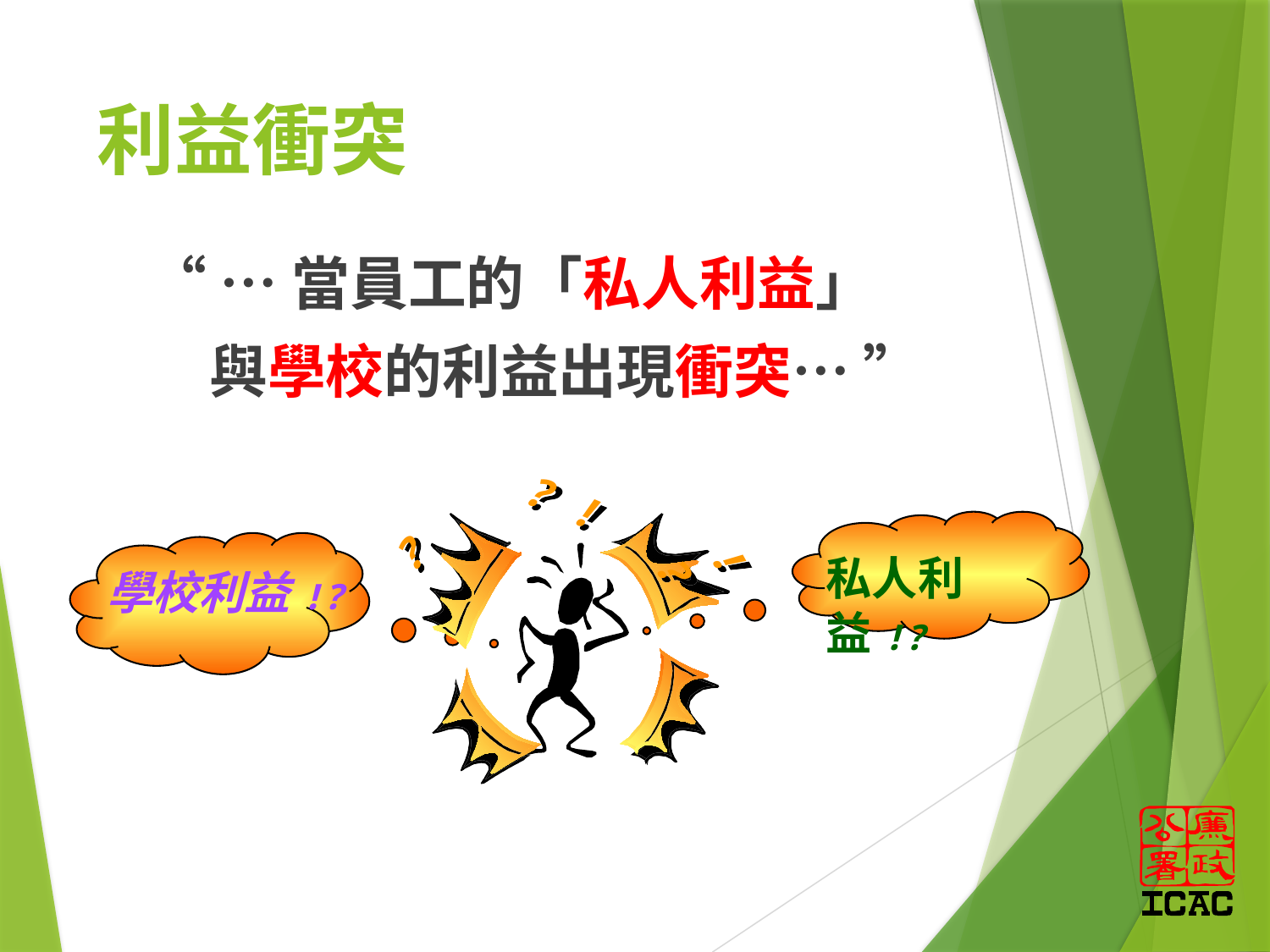

利益衝突
“ …當員工的「私人利益」
與學校的利益出現衝突… ”
? !
 !?
?

私人利益!?
學校利益!?